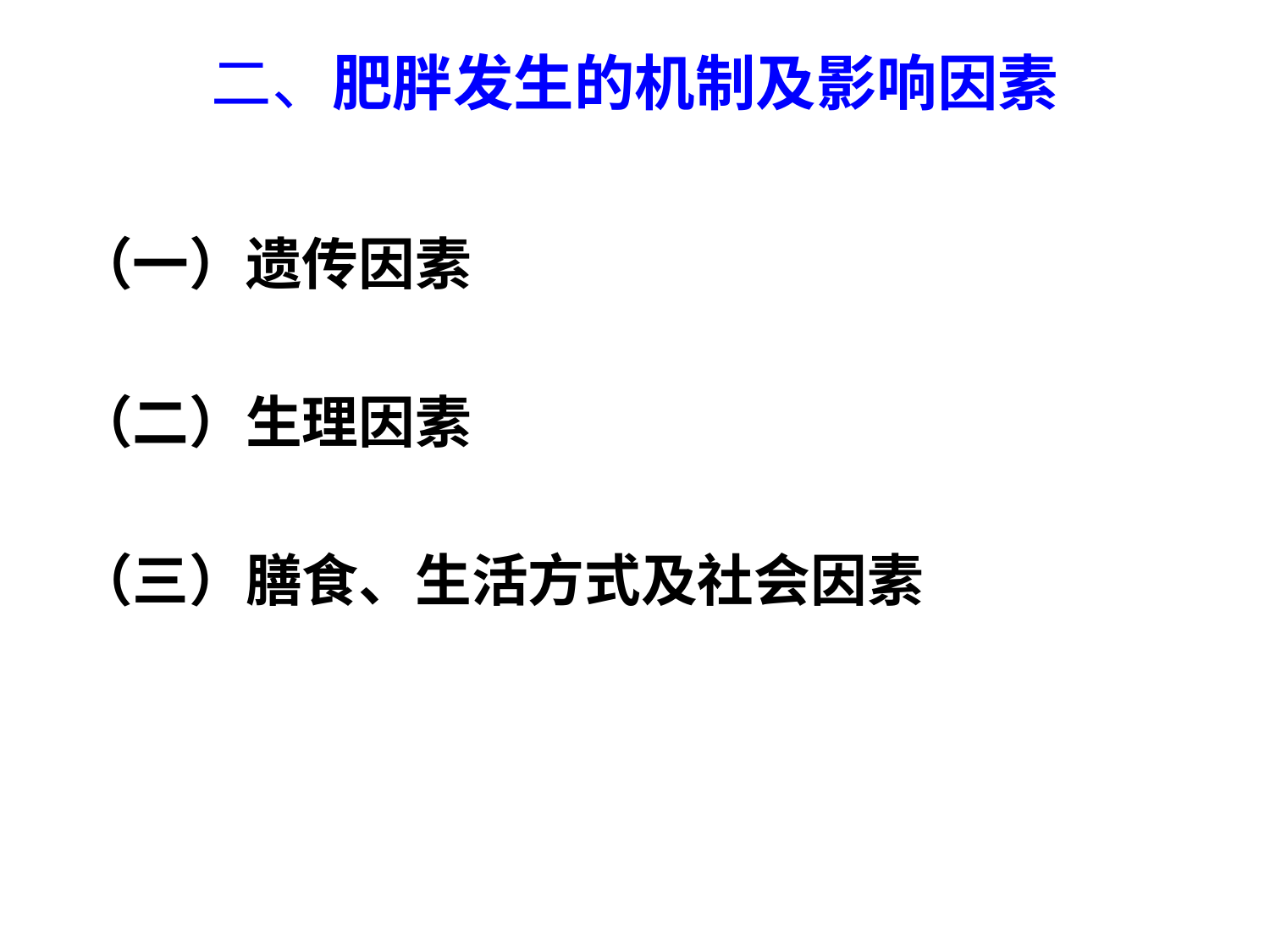

二、肥胖发生的机制及影响因素
（一）遗传因素

（二）生理因素

（三）膳食、生活方式及社会因素